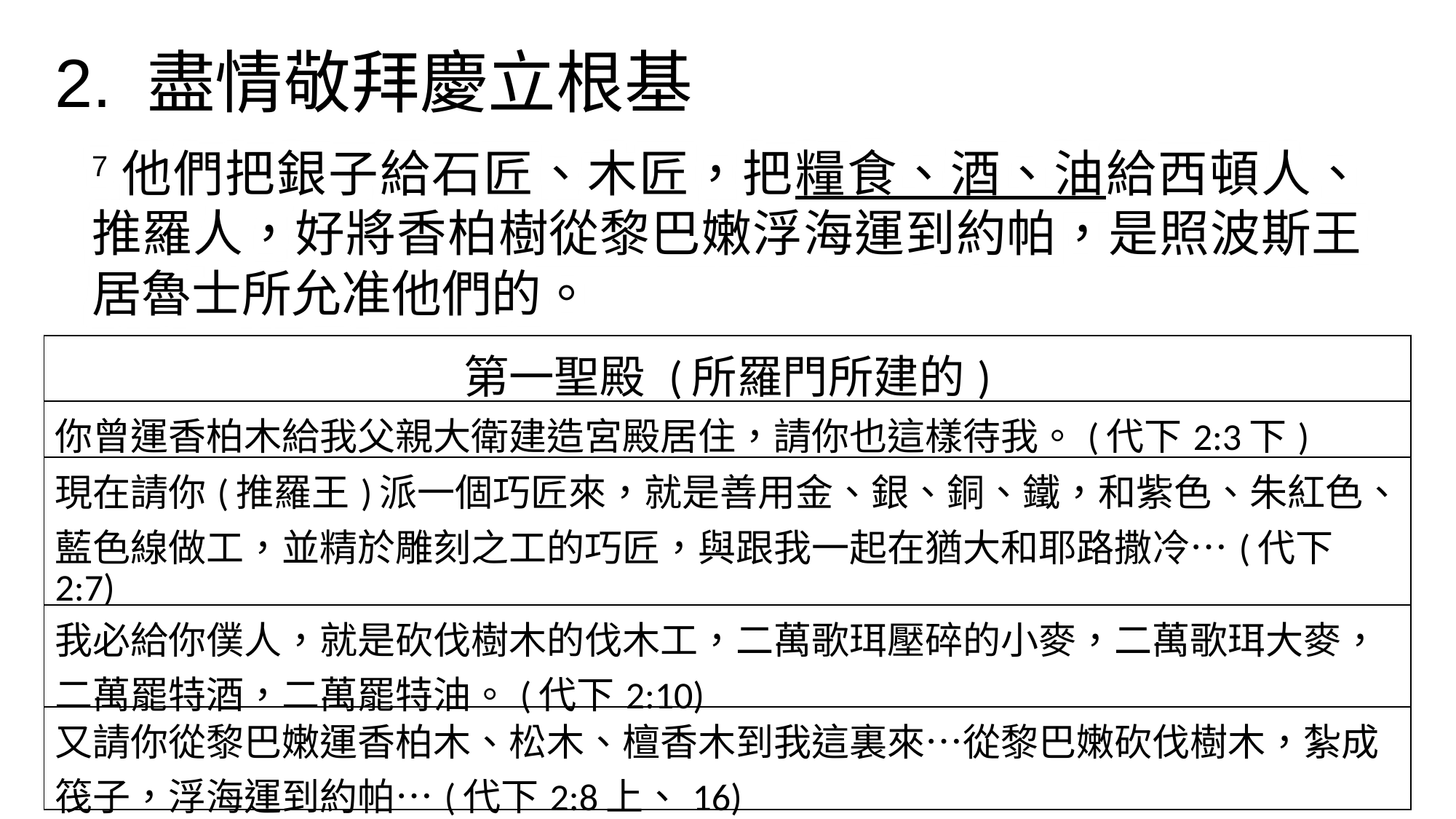

2. 盡情敬拜慶立根基
7他們把銀子給石匠、木匠，把糧食、酒、油給西頓人、推羅人，好將香柏樹從黎巴嫩浮海運到約帕，是照波斯王居魯士所允准他們的。
| 第一聖殿 (所羅門所建的) |
| --- |
| 你曾運香柏木給我父親大衛建造宮殿居住，請你也這樣待我。(代下2:3下) |
| 現在請你(推羅王)派一個巧匠來，就是善用金、銀、銅、鐵，和紫色、朱紅色、藍色線做工，並精於雕刻之工的巧匠，與跟我一起在猶大和耶路撒冷…(代下2:7) |
| 我必給你僕人，就是砍伐樹木的伐木工，二萬歌珥壓碎的小麥，二萬歌珥大麥，二萬罷特酒，二萬罷特油。(代下2:10) |
| 又請你從黎巴嫩運香柏木、松木、檀香木到我這裏來…從黎巴嫩砍伐樹木，紮成筏子，浮海運到約帕…(代下2:8上、16) |